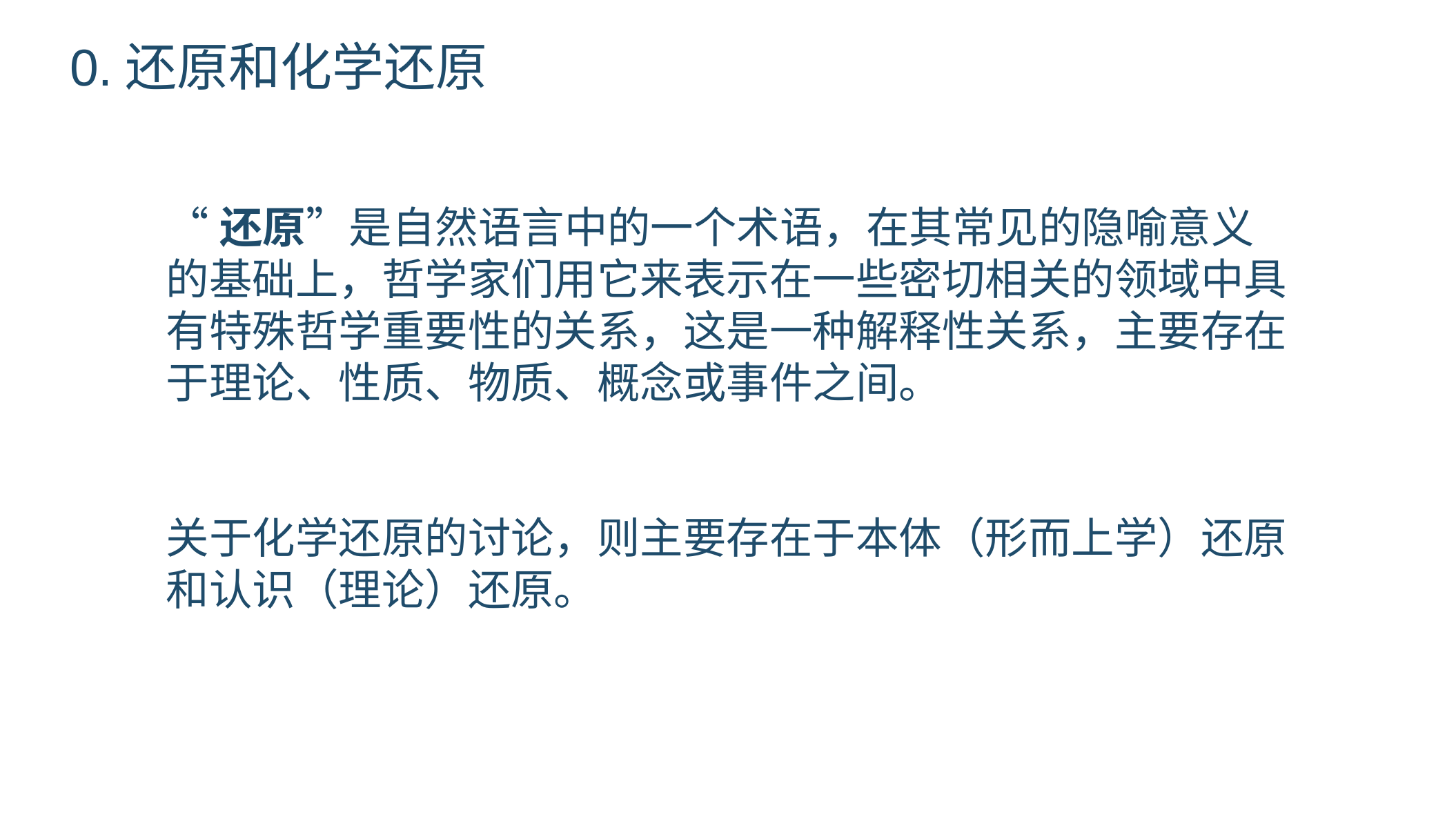

0.还原和化学还原
“还原”是自然语言中的一个术语，在其常见的隐喻意义的基础上，哲学家们用它来表示在一些密切相关的领域中具有特殊哲学重要性的关系，这是一种解释性关系，主要存在于理论、性质、物质、概念或事件之间。

关于化学还原的讨论，则主要存在于本体（形而上学）还原和认识（理论）还原。